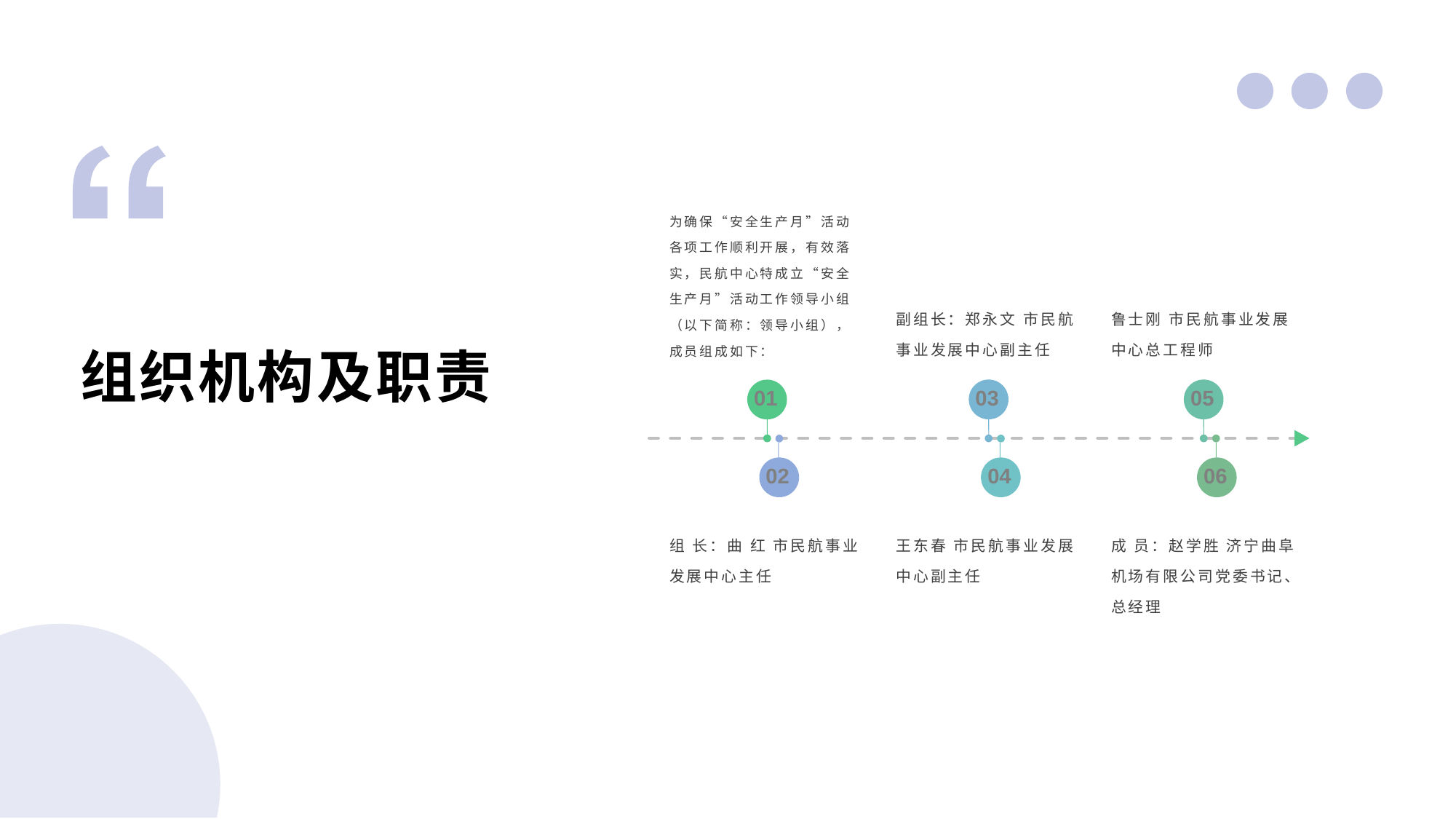

为确保“安全生产月”活动各项工作顺利开展，有效落实，民航中心特成立“安全生产月”活动工作领导小组（以下简称：领导小组），成员组成如下：
副组长：郑永文 市民航事业发展中心副主任
鲁士刚 市民航事业发展中心总工程师
组织机构及职责

03
05
01

04
06
02
组 长：曲 红 市民航事业发展中心主任
王东春 市民航事业发展中心副主任
成 员：赵学胜 济宁曲阜机场有限公司党委书记、总经理